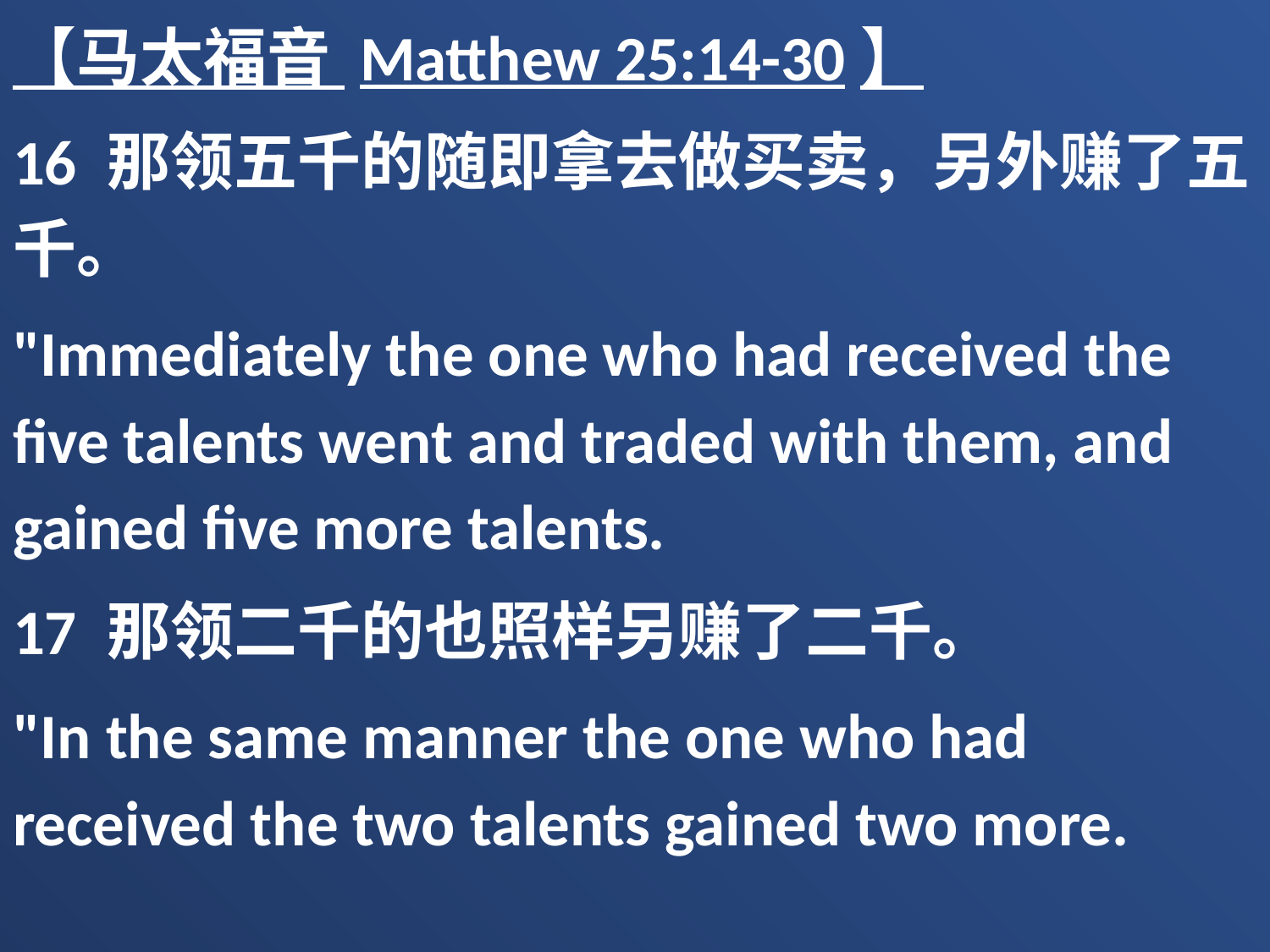

【马太福音 Matthew 25:14-30】
16 那领五千的随即拿去做买卖，另外赚了五千。
"Immediately the one who had received the five talents went and traded with them, and gained five more talents.
17 那领二千的也照样另赚了二千。
"In the same manner the one who had received the two talents gained two more.